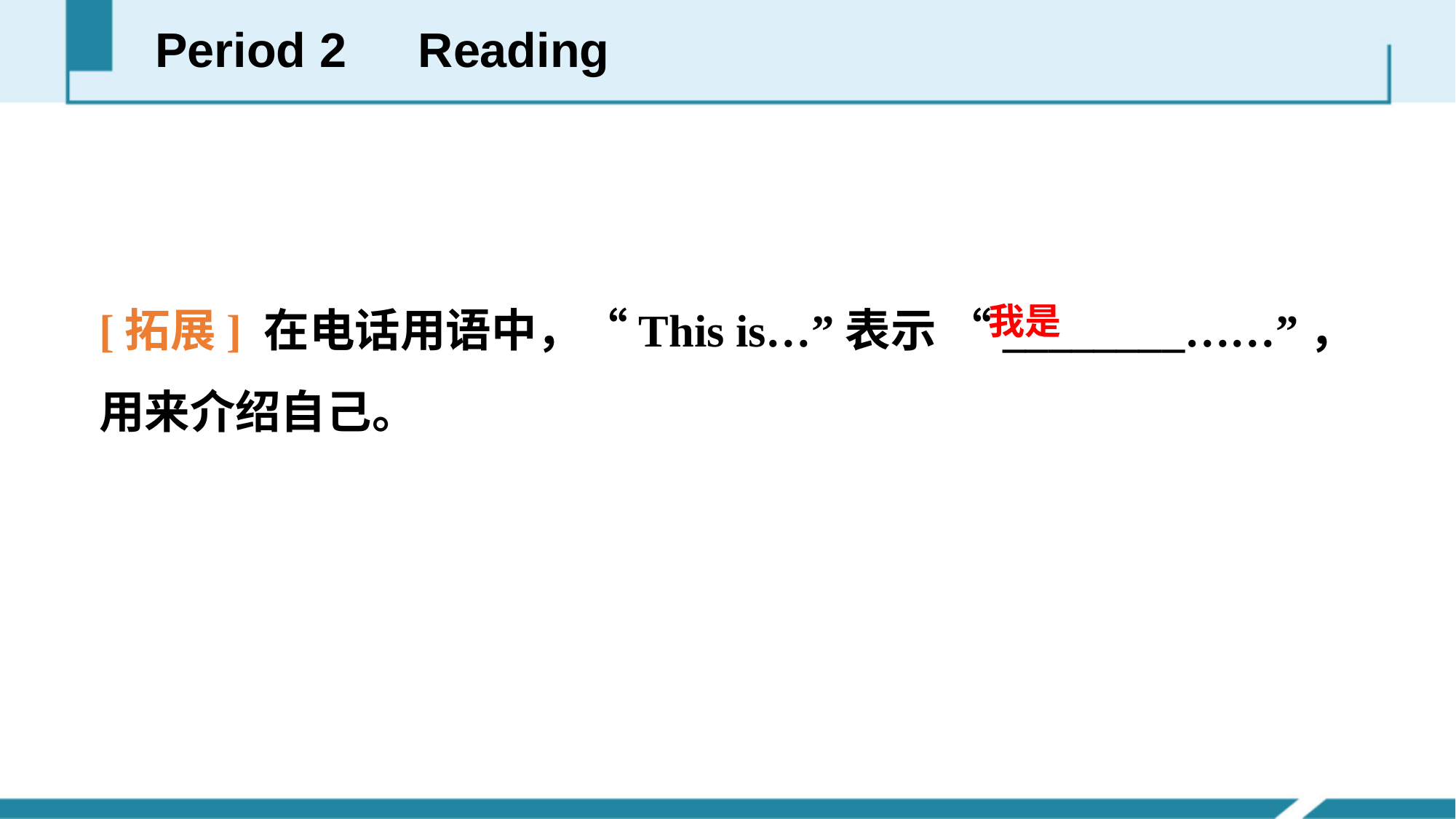

Period 2　Reading
[拓展] 在电话用语中，“This is…”表示 “________……”，用来介绍自己。
我是